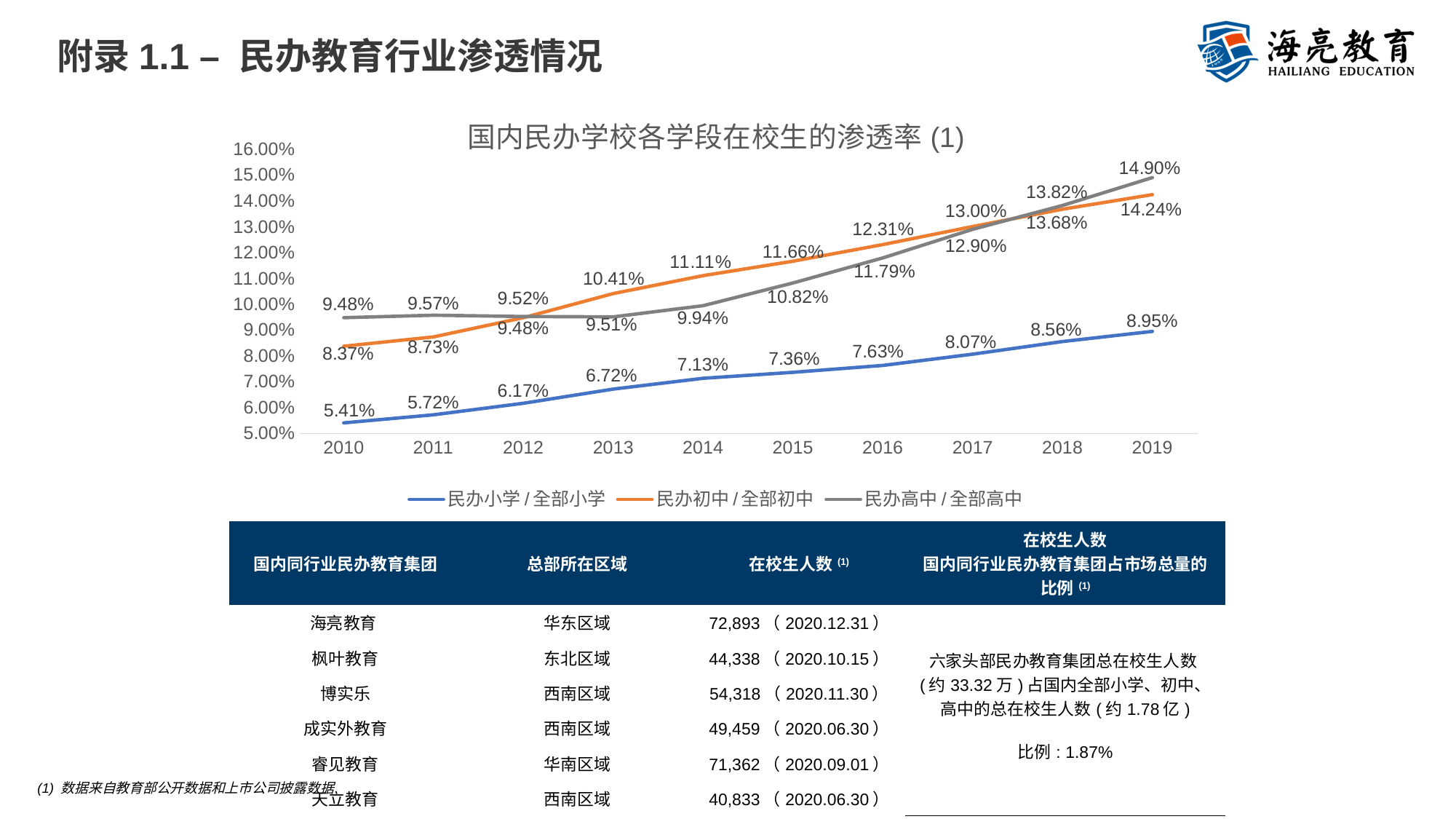

# 附录1.1 – 民办教育行业渗透情况

### Chart: 国内民办学校各学段在校生的渗透率(1)

| Category | 民办小学/全部小学 | 民办初中/全部初中 | 民办高中/全部高中 |
|---|---|---|---|
| 2010 | 0.05408371643848018 | 0.08374358109835908 | 0.09478276632033418 |
| 2011 | 0.05720419448398559 | 0.08734506986658246 | 0.09572188592238941 |
| 2012 | 0.061660083127920054 | 0.09477310804398853 | 0.09523462104354381 |
| 2013 | 0.06715417363295961 | 0.10413006855670569 | 0.0950949964694484 |
| 2014 | 0.07132948967683024 | 0.11106980520591248 | 0.09941803063566719 |
| 2015 | 0.07364906553530785 | 0.11663632463270679 | 0.1082210242587601 |
| 2016 | 0.07629670503711788 | 0.12307102419058663 | 0.11792195719688166 |
| 2017 | 0.08066120451370656 | 0.1300477706289424 | 0.12897601650839105 |
| 2018 | 0.085554561501076 | 0.13676253441631434 | 0.13819741766545843 |
| 2019 | 0.0894696077354553 | 0.14240316212084173 | 0.14897838305768524 |
| 国内同行业民办教育集团 | 总部所在区域 | 在校生人数(1) | 在校生人数 国内同行业民办教育集团占市场总量的比例(1) |
| --- | --- | --- | --- |
| 海亮教育 | 华东区域 | 72,893（2020.12.31） | 六家头部民办教育集团总在校生人数(约33.32万)占国内全部小学、初中、高中的总在校生人数(约1.78亿) 比例: 1.87% |
| 枫叶教育 | 东北区域 | 44,338（2020.10.15） |  |
| 博实乐 | 西南区域 | 54,318（2020.11.30） |  |
| 成实外教育 | 西南区域 | 49,459（2020.06.30） |  |
| 睿见教育 | 华南区域 | 71,362（2020.09.01） |  |
| 天立教育 | 西南区域 | 40,833（2020.06.30） |  |
(1) 数据来自教育部公开数据和上市公司披露数据